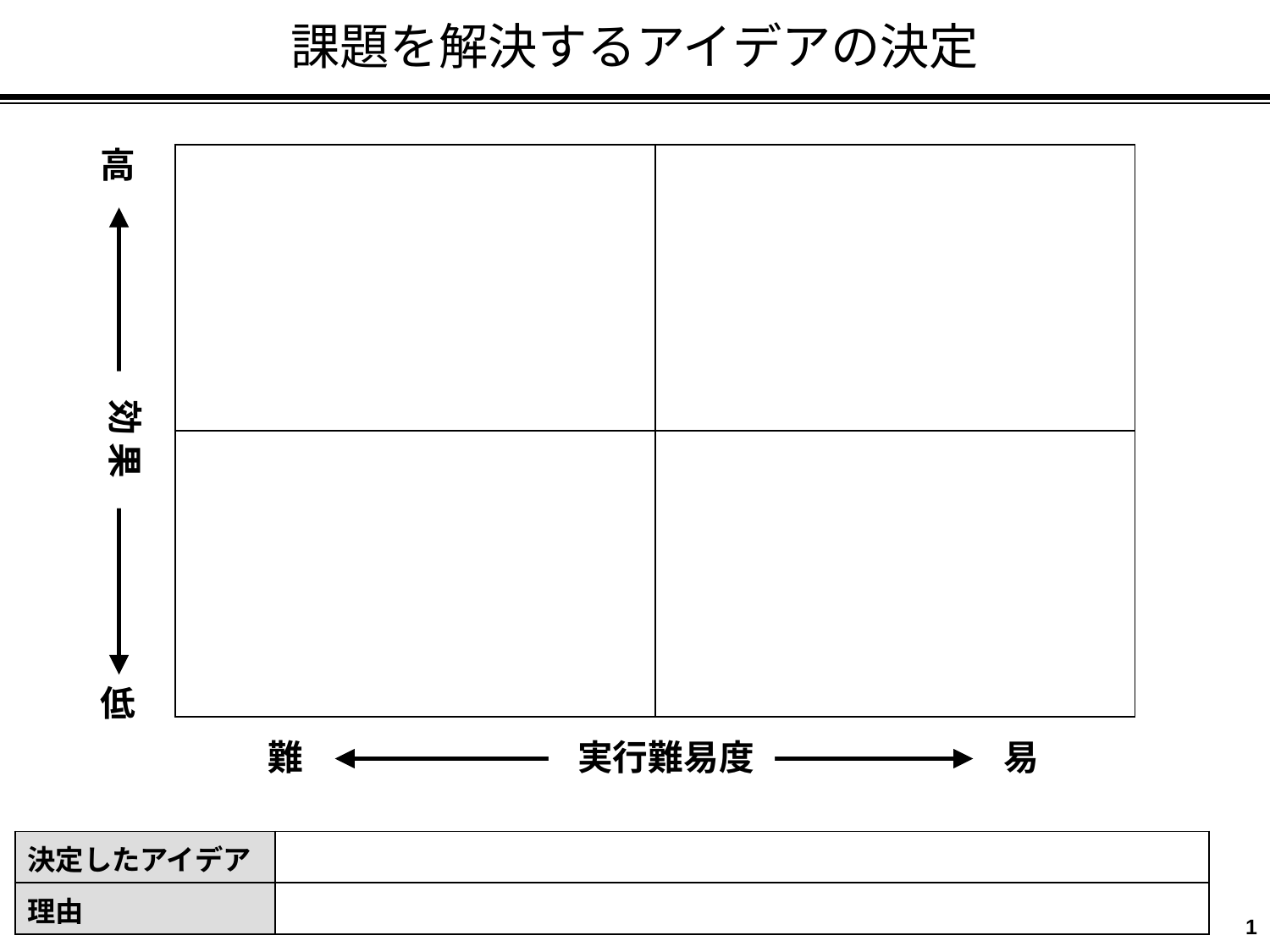

# 課題を解決するアイデアの決定
高
|  |  |
| --- | --- |
|  |  |
 効 果
低
難
 実行難易度
易
| 決定したアイデア |  |
| --- | --- |
| 理由 |  |
1